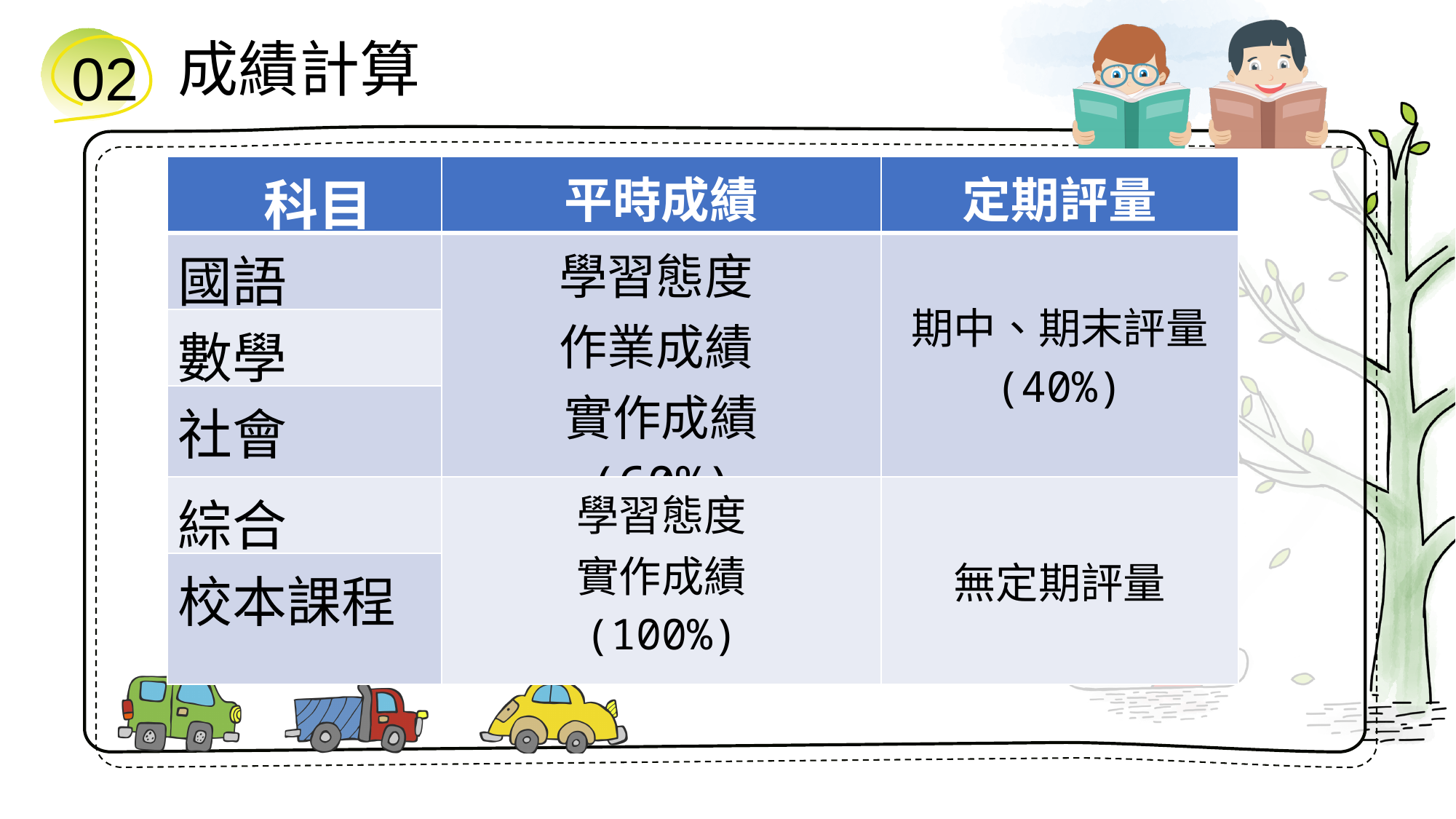

成績計算
02
| 科目 | 平時成績 | 定期評量 |
| --- | --- | --- |
| 國語 | 學習態度 作業成績 實作成績 (60%) | 期中、期末評量 (40%) |
| 數學 |  |  |
| 社會 |  |  |
| 綜合 | 學習態度 實作成績 (100%) | 無定期評量 |
| 校本課程 |  |  |